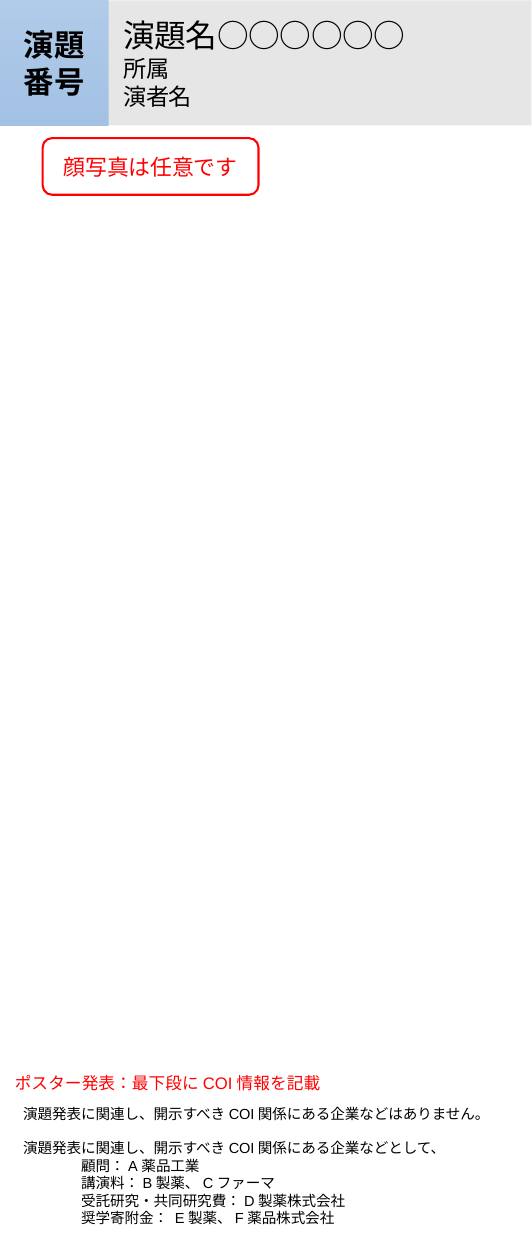

演題番号
演題名○○○○○○
所属
演者名
顔写真は任意です
ポスター発表：最下段にCOI情報を記載
演題発表に関連し、開示すべきCOI関係にある企業などはありません。

演題発表に関連し、開示すべきCOI関係にある企業などとして、
　　　　顧問：A薬品工業
　　　　講演料：B製薬、Cファーマ
　　　　受託研究・共同研究費：D製薬株式会社
　　　　奨学寄附金： E製薬、F薬品株式会社